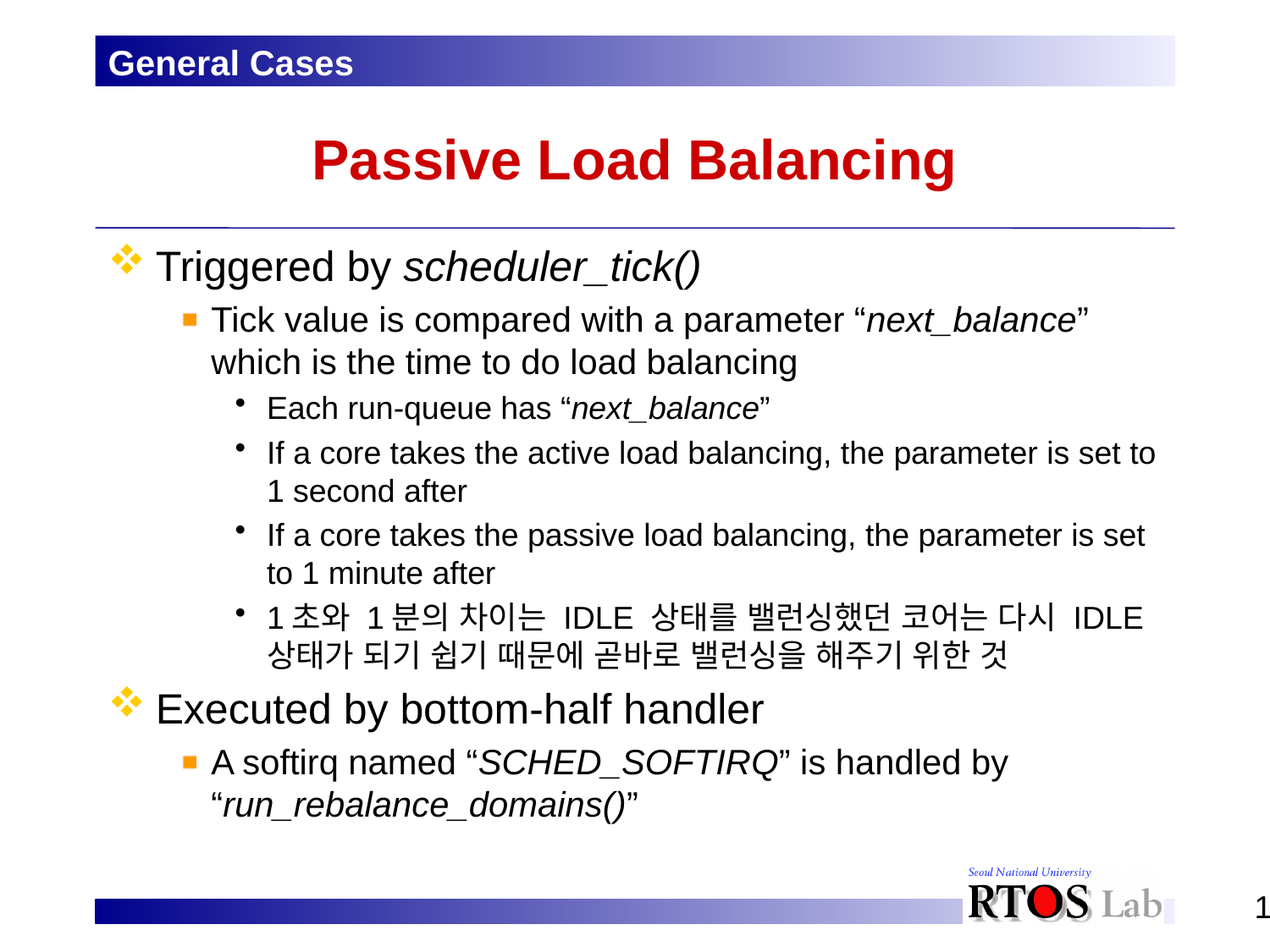

General Cases
# Passive Load Balancing
Triggered by scheduler_tick()
Tick value is compared with a parameter “next_balance” which is the time to do load balancing
Each run-queue has “next_balance”
If a core takes the active load balancing, the parameter is set to 1 second after
If a core takes the passive load balancing, the parameter is set to 1 minute after
1초와 1분의 차이는 IDLE 상태를 밸런싱했던 코어는 다시 IDLE 상태가 되기 쉽기 때문에 곧바로 밸런싱을 해주기 위한 것
Executed by bottom-half handler
A softirq named “SCHED_SOFTIRQ” is handled by “run_rebalance_domains()”